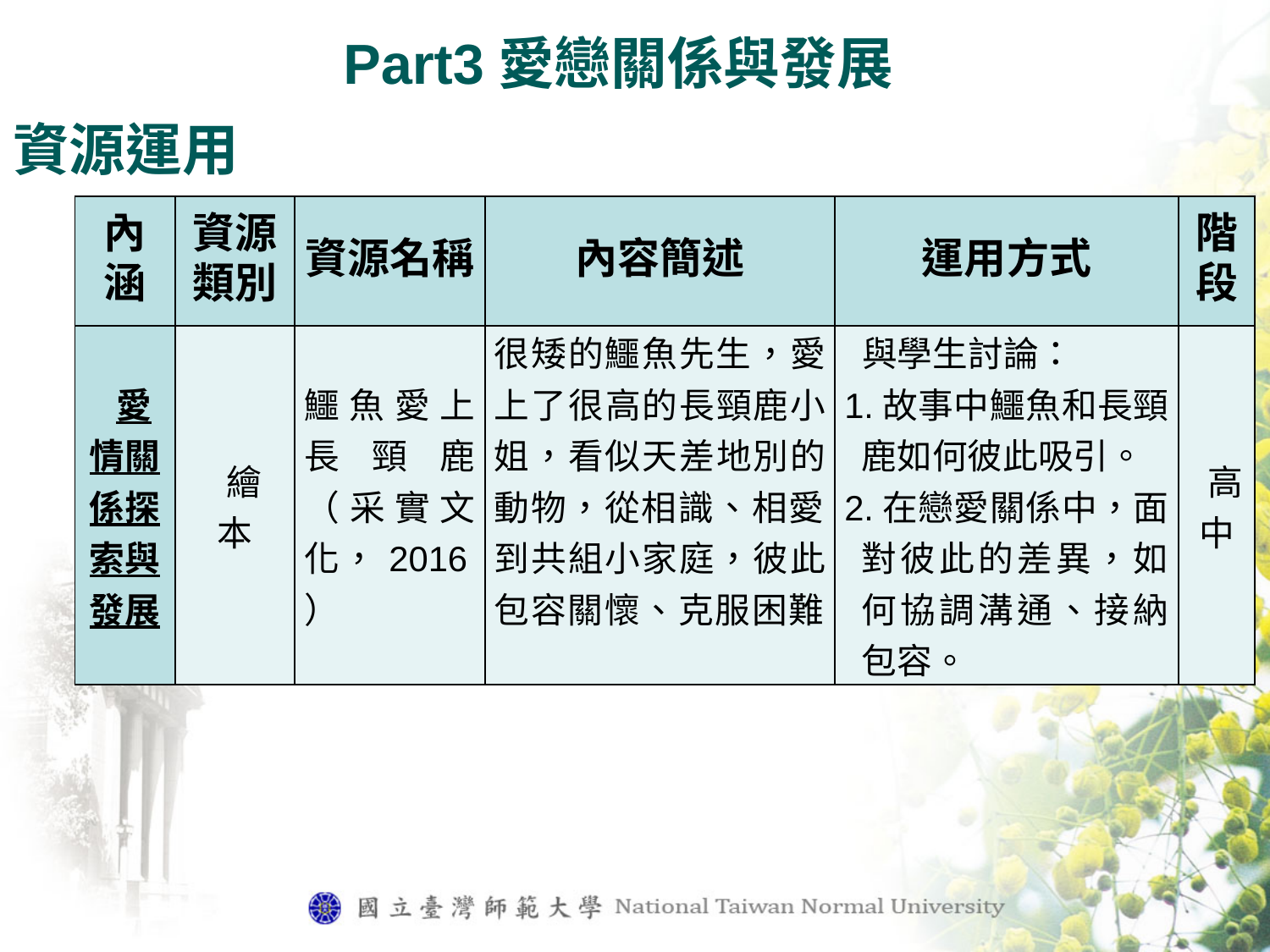

Part3愛戀關係與發展
資源運用
| 內涵 | 資源類別 | 資源名稱 | 內容簡述 | 運用方式 | 階段 |
| --- | --- | --- | --- | --- | --- |
| 愛情關係探索與發展 | 繪本 | 鱷魚愛上長頸鹿（采實文化，2016） | 很矮的鱷魚先生，愛上了很高的長頸鹿小姐，看似天差地別的動物，從相識、相愛、到共組小家庭，彼此包容關懷、克服困難。 | 與學生討論： 1.故事中鱷魚和長頸鹿如何彼此吸引。 2.在戀愛關係中，面對彼此的差異，如何協調溝通、接納包容。 | 高中 |